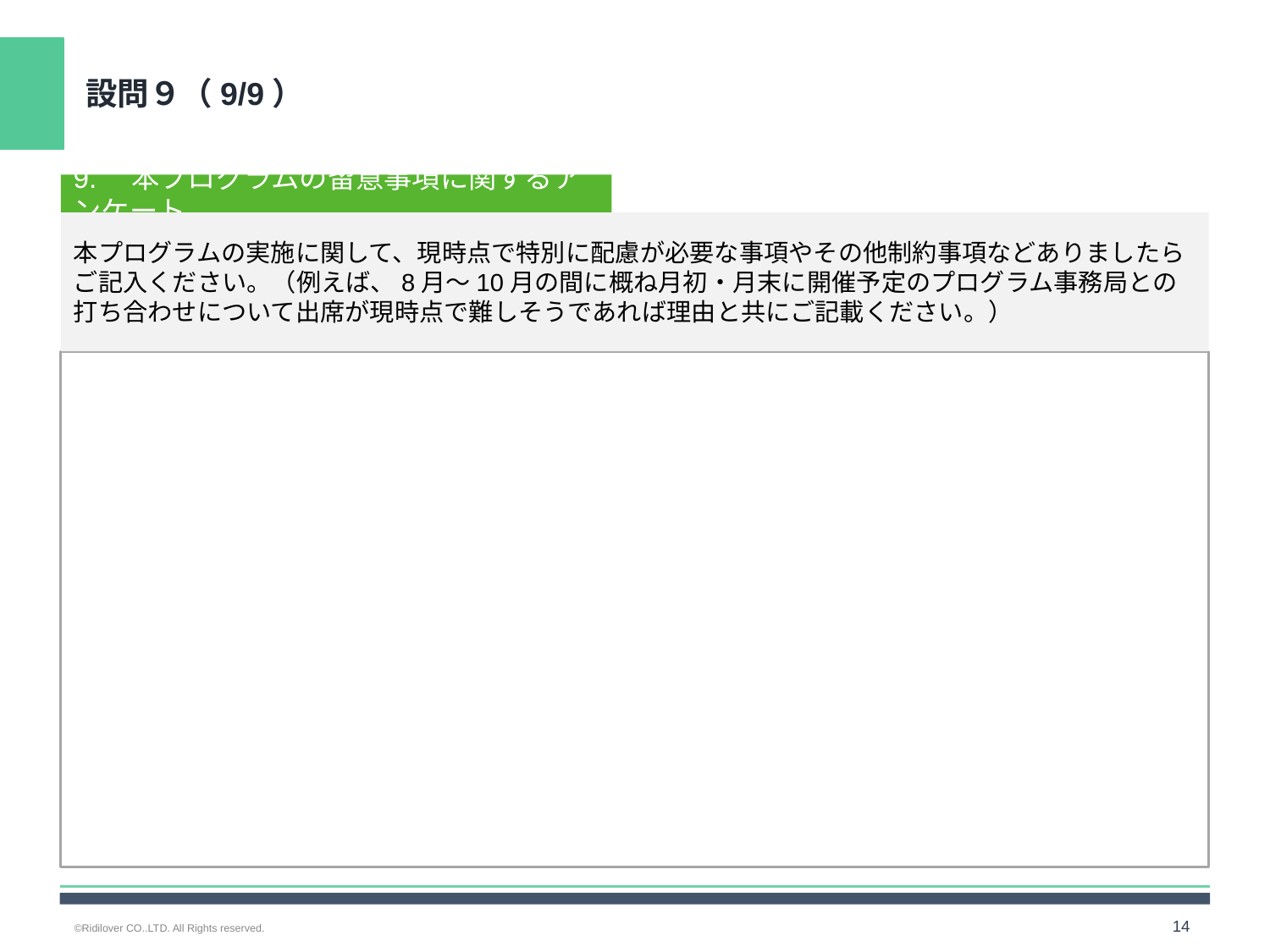

設問９（9/9）

9.　本プログラムの留意事項に関するアンケート
本プログラムの実施に関して、現時点で特別に配慮が必要な事項やその他制約事項などありましたらご記入ください。（例えば、8月〜10月の間に概ね月初・月末に開催予定のプログラム事務局との打ち合わせについて出席が現時点で難しそうであれば理由と共にご記載ください。）